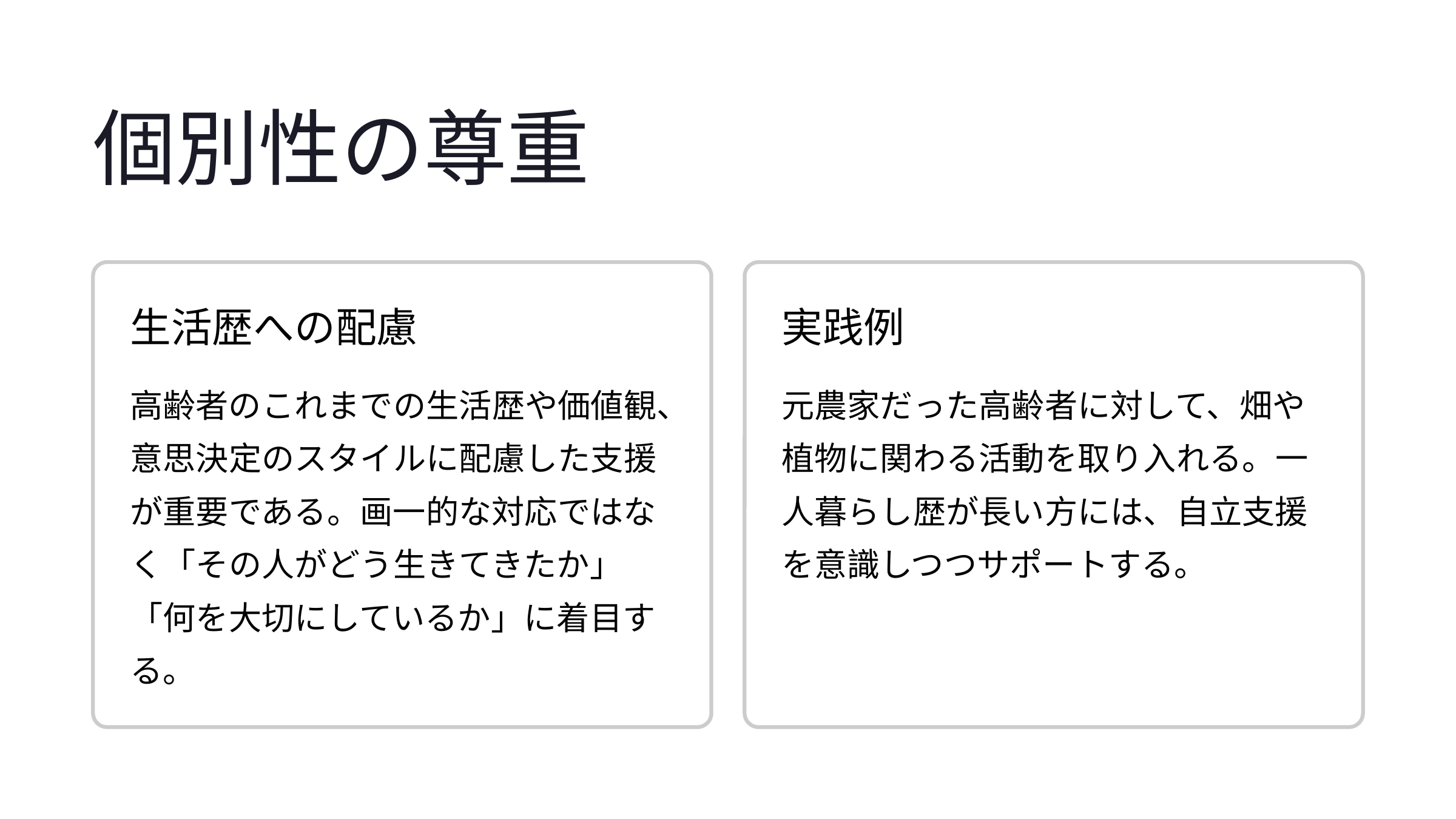

個別性の尊重

生活歴への配慮
実践例
高齢者のこれまでの生活歴や価値観、意思決定のスタイルに配慮した支援が重要である。画一的な対応ではなく「その人がどう生きてきたか」「何を大切にしているか」に着目する。
元農家だった高齢者に対して、畑や植物に関わる活動を取り入れる。一人暮らし歴が長い方には、自立支援を意識しつつサポートする。